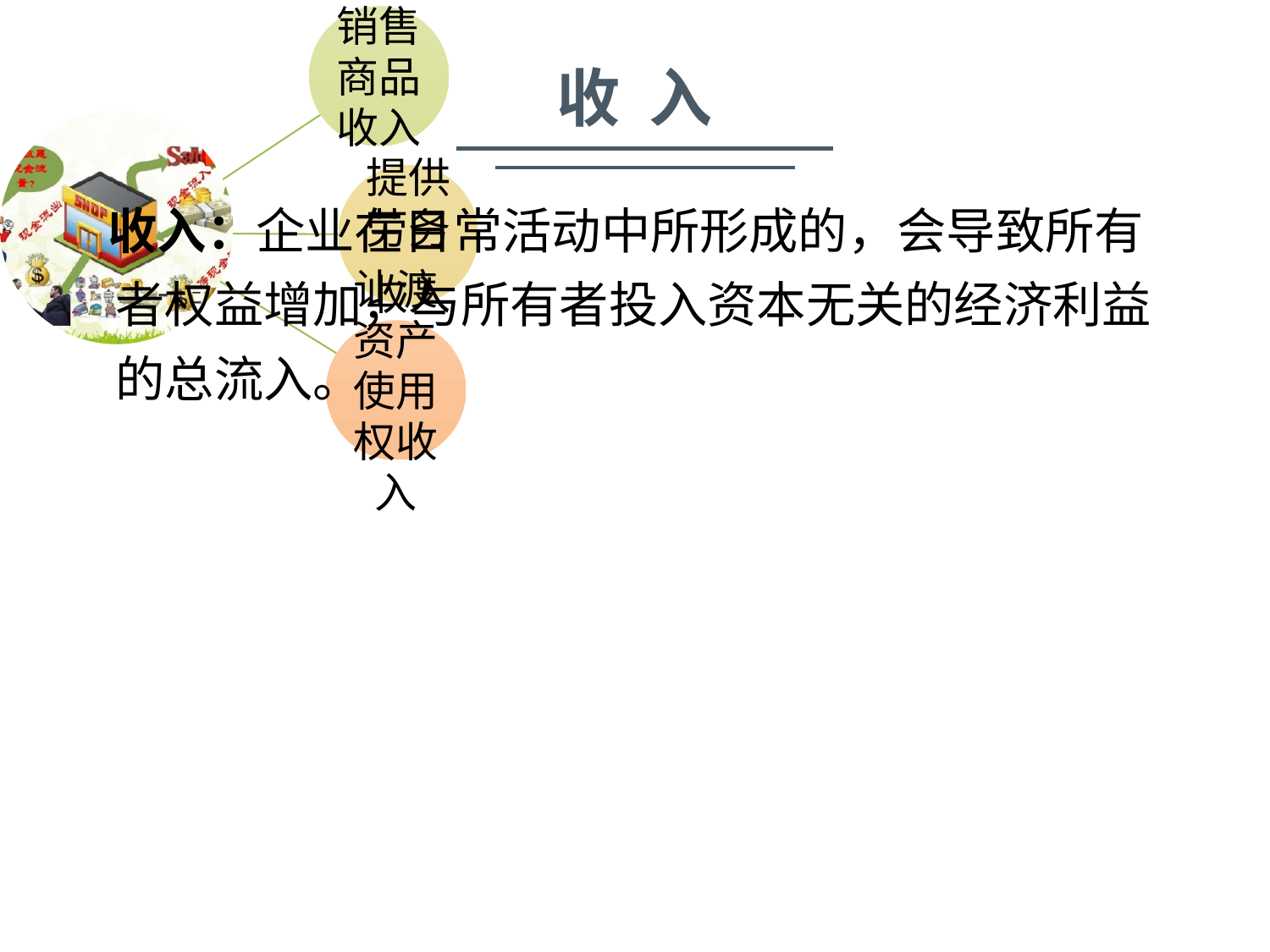

收  入
    收入：企业在日常活动中所形成的，会导致所有者权益增加，与所有者投入资本无关的经济利益的总流入。
销售商品收入
提供劳务
收入
让渡资产使用权收入

4